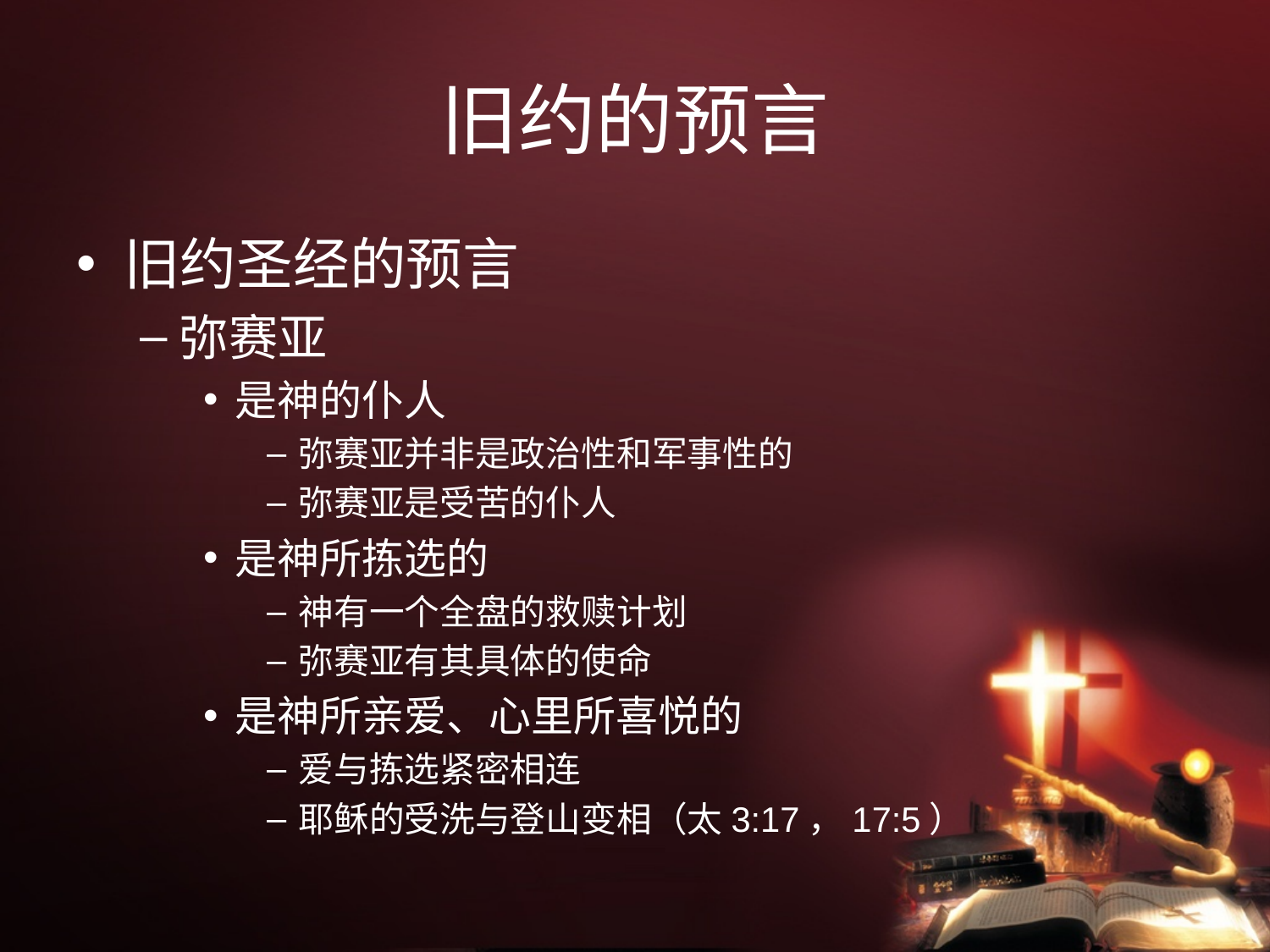

# 旧约的预言
旧约圣经的预言
弥赛亚
是神的仆人
弥赛亚并非是政治性和军事性的
弥赛亚是受苦的仆人
是神所拣选的
神有一个全盘的救赎计划
弥赛亚有其具体的使命
是神所亲爱、心里所喜悦的
爱与拣选紧密相连
耶稣的受洗与登山变相（太3:17，17:5）